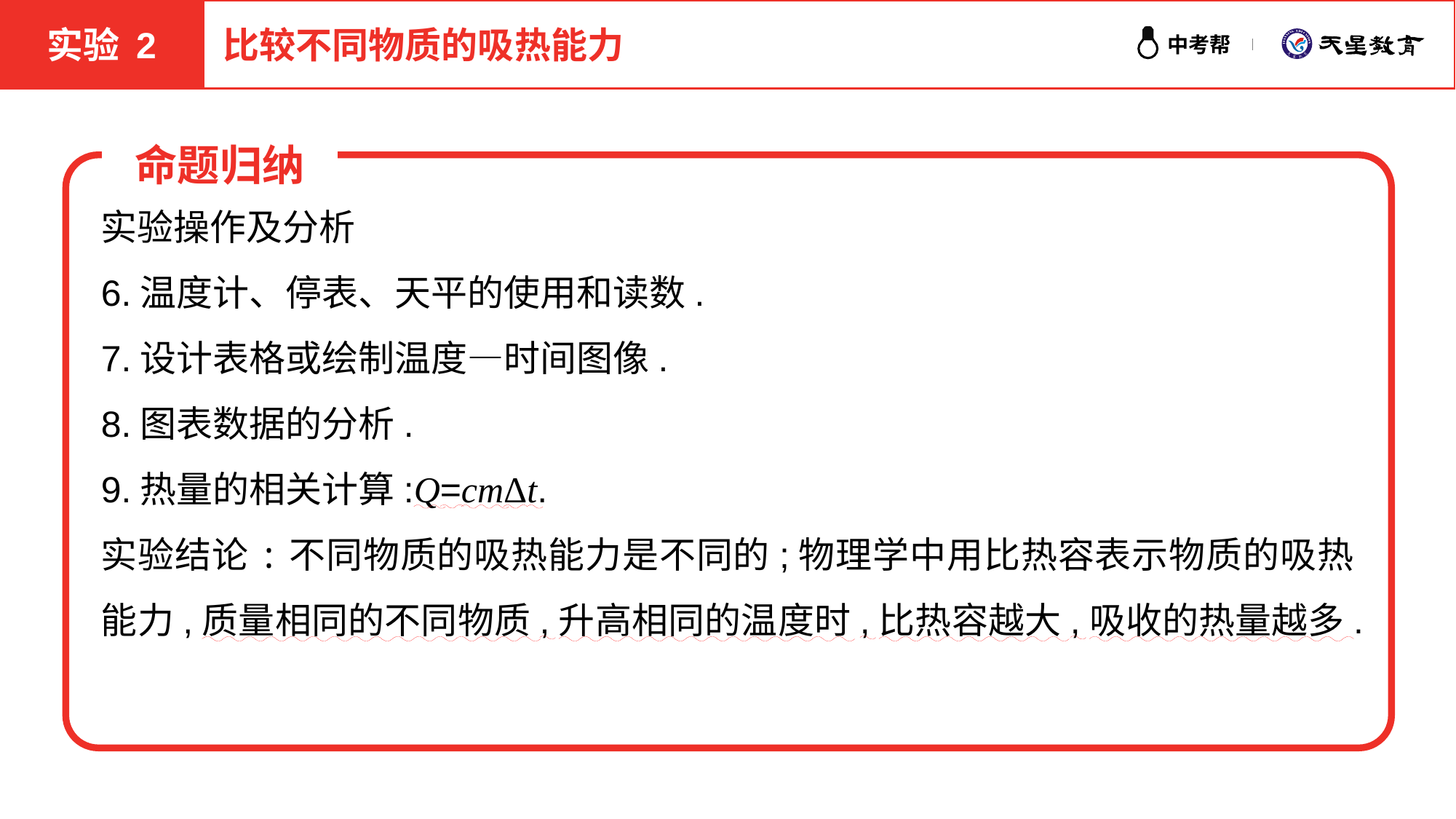

实验 2
比较不同物质的吸热能力
命题归纳

实验操作及分析
6.温度计、停表、天平的使用和读数.
7.设计表格或绘制温度—时间图像.
8.图表数据的分析.
9.热量的相关计算:Q=cmΔt.
实验结论:不同物质的吸热能力是不同的;物理学中用比热容表示物质的吸热能力,质量相同的不同物质,升高相同的温度时,比热容越大,吸收的热量越多.